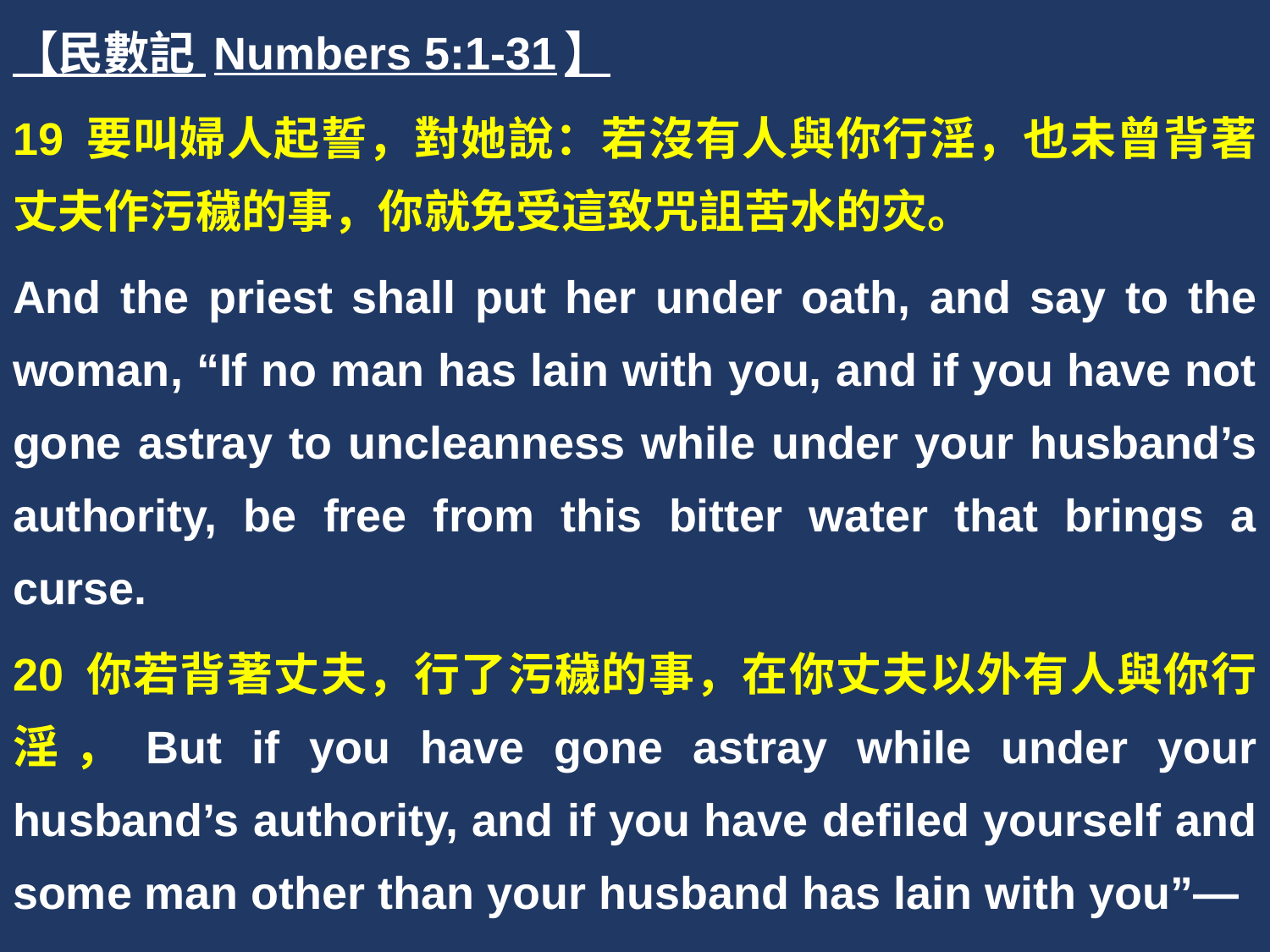

【民數記 Numbers 5:1-31】
19 要叫婦人起誓，對她說：若沒有人與你行淫，也未曾背著丈夫作污穢的事，你就免受這致咒詛苦水的灾。
And the priest shall put her under oath, and say to the woman, “If no man has lain with you, and if you have not gone astray to uncleanness while under your husband’s authority, be free from this bitter water that brings a curse.
20 你若背著丈夫，行了污穢的事，在你丈夫以外有人與你行淫，But if you have gone astray while under your husband’s authority, and if you have defiled yourself and some man other than your husband has lain with you”—